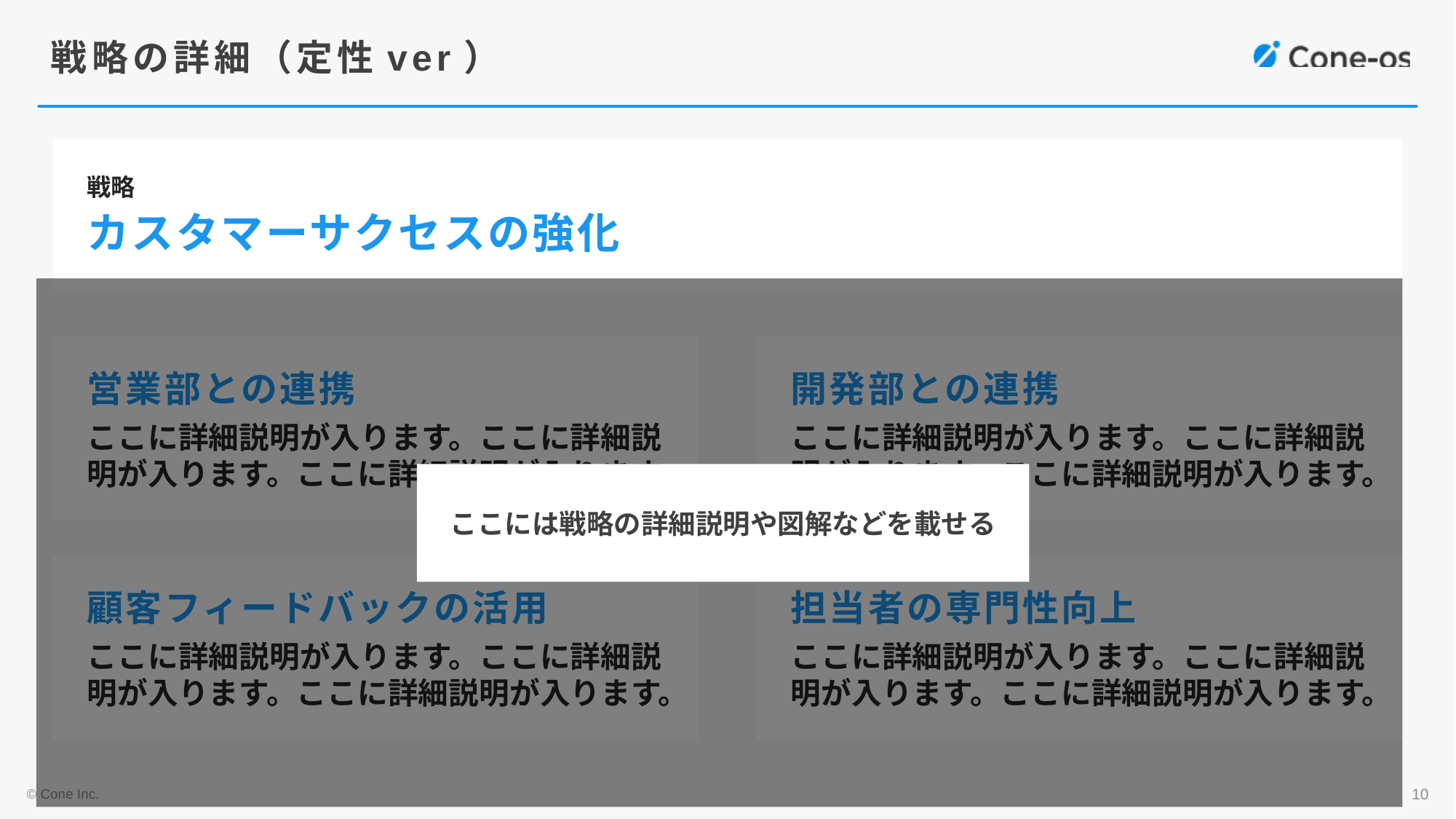

# 戦略の詳細（定性ver）
戦略
カスタマーサクセスの強化

営業部との連携
ここに詳細説明が入ります。ここに詳細説明が入ります。ここに詳細説明が入ります。
開発部との連携
ここに詳細説明が入ります。ここに詳細説明が入ります。ここに詳細説明が入ります。
ここには戦略の詳細説明や図解などを載せる
顧客フィードバックの活用
ここに詳細説明が入ります。ここに詳細説明が入ります。ここに詳細説明が入ります。
担当者の専門性向上
ここに詳細説明が入ります。ここに詳細説明が入ります。ここに詳細説明が入ります。
10
© Cone Inc.